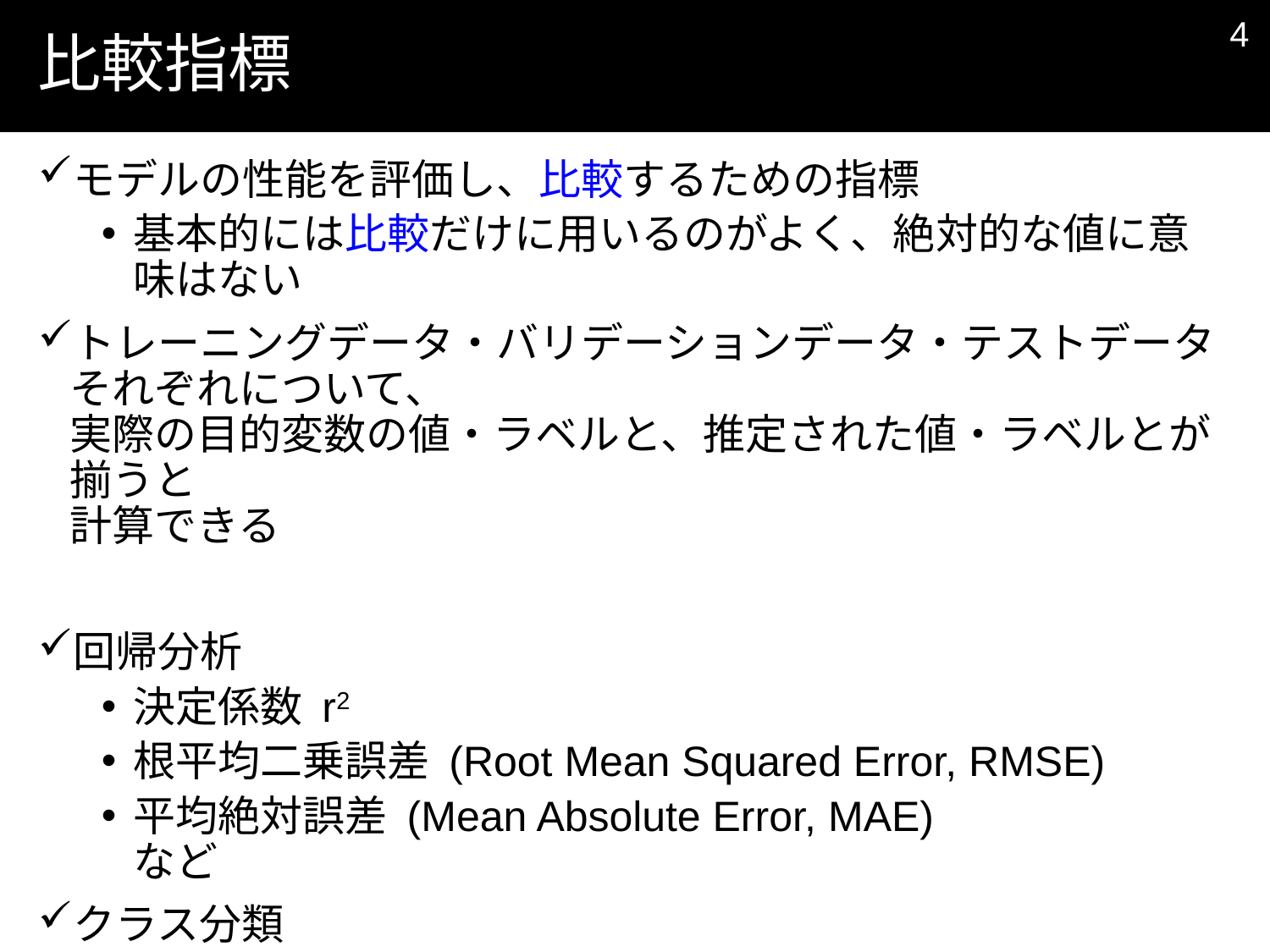

4
# 比較指標
モデルの性能を評価し、比較するための指標
基本的には比較だけに用いるのがよく、絶対的な値に意味はない
トレーニングデータ・バリデーションデータ・テストデータそれぞれについて、
実際の目的変数の値・ラベルと、推定された値・ラベルとが揃うと
計算できる

回帰分析
決定係数 r2
根平均二乗誤差 (Root Mean Squared Error, RMSE)
平均絶対誤差 (Mean Absolute Error, MAE)
など
クラス分類
混同行列 (confusion matrix) を計算したのちの、
正解率、精度、検出率、誤検出率、Kappa係数など